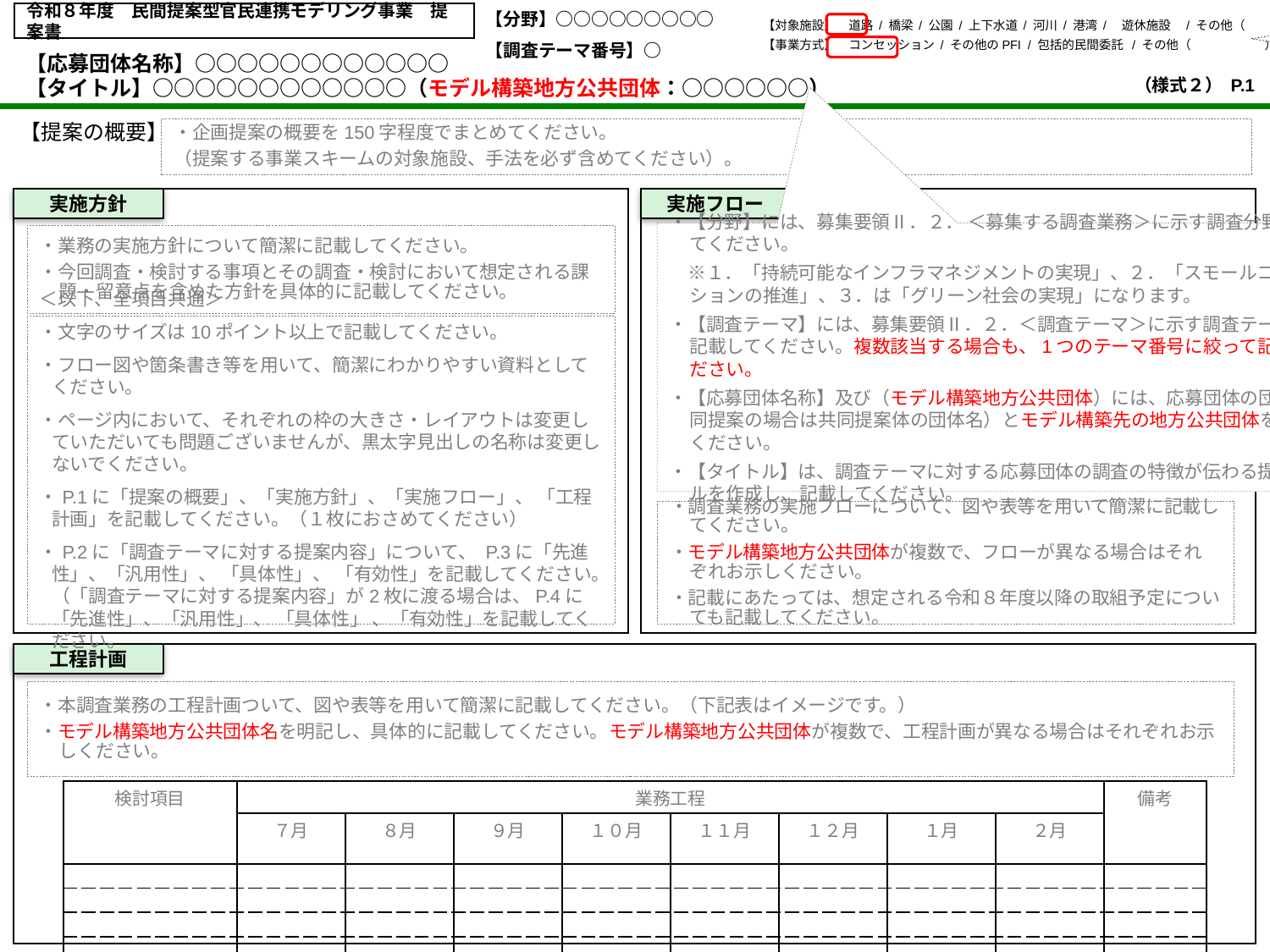

令和８年度　民間提案型官民連携モデリング事業　提案書
【分野】○○○○○○○○○
【対象施設】　道路 / 橋梁 / 公園 / 上下水道 / 河川 / 港湾 /　遊休施設　/ その他（　　　　　　）

・対象施設・事業手法を赤枠で囲んでください。その他の場合は（　）内に記載してください。複数選択も可能です。
【事業方式】　コンセッション / その他のPFI  / 包括的民間委託  / その他（　　　　　　）

【調査テーマ番号】○
【応募団体名称】○○○○○○○○○○○○
（様式２） P.1
【タイトル】○○○○○○○○○○○○（モデル構築地方公共団体：○○○○○○）
【提案の概要】
・企画提案の概要を150字程度でまとめてください。
（提案する事業スキームの対象施設、手法を必ず含めてください）。

実施方針

実施フロー
・【分野】には、募集要領Ⅱ．２． ＜募集する調査業務＞に示す調査分野を記載してください。
　※１．「持続可能なインフラマネジメントの実現」、２．「スモールコンセッションの推進」、３．は「グリーン社会の実現」になります。
・【調査テーマ】には、募集要領Ⅱ．２．＜調査テーマ＞に示す調査テーマ番号を記載してください。複数該当する場合も、1つのテーマ番号に絞って記載してください。
・【応募団体名称】及び（モデル構築地方公共団体）には、応募団体の団体名（共同提案の場合は共同提案体の団体名）とモデル構築先の地方公共団体を記載してください。
・【タイトル】は、調査テーマに対する応募団体の調査の特徴が伝わる提案タイトルを作成し、記載してください。
・業務の実施方針について簡潔に記載してください。
・今回調査・検討する事項とその調査・検討において想定される課題・留意点を含めた方針を具体的に記載してください。
＜以下、全項目共通＞
・文字のサイズは10ポイント以上で記載してください。
・フロー図や箇条書き等を用いて、簡潔にわかりやすい資料としてください。
・ページ内において、それぞれの枠の大きさ・レイアウトは変更していただいても問題ございませんが、黒太字見出しの名称は変更しないでください。
・P.1に「提案の概要」、「実施方針」、「実施フロー」、 「工程計画」を記載してください。（１枚におさめてください）
・P.2に「調査テーマに対する提案内容」について、 P.3に「先進性」、「汎用性」、 「具体性」、 「有効性」を記載してください。（「調査テーマに対する提案内容」が2枚に渡る場合は、P.4に「先進性」、「汎用性」、 「具体性」 、「有効性」を記載してください。
・調査業務の実施フローについて、図や表等を用いて簡潔に記載してください。
・モデル構築地方公共団体が複数で、フローが異なる場合はそれぞれお示しください。
・記載にあたっては、想定される令和８年度以降の取組予定についても記載してください。

工程計画
・本調査業務の工程計画ついて、図や表等を用いて簡潔に記載してください。（下記表はイメージです。）
・モデル構築地方公共団体名を明記し、具体的に記載してください。モデル構築地方公共団体が複数で、工程計画が異なる場合はそれぞれお示しください。
| 検討項目 | 業務工程 |  |  |  |  |  |  |  | 備考 |
| --- | --- | --- | --- | --- | --- | --- | --- | --- | --- |
|  | ７月 | ８月 | ９月 | １０月 | １１月 | １２月 | １月 | ２月 |  |
|  |  |  |  |  |  |  |  |  |  |
|  |  |  |  |  |  |  |  |  |  |
|  |  |  |  |  |  |  |  |  |  |
|  |  |  |  |  |  |  |  |  |  |
|  |  |  |  |  |  |  |  |  |  |